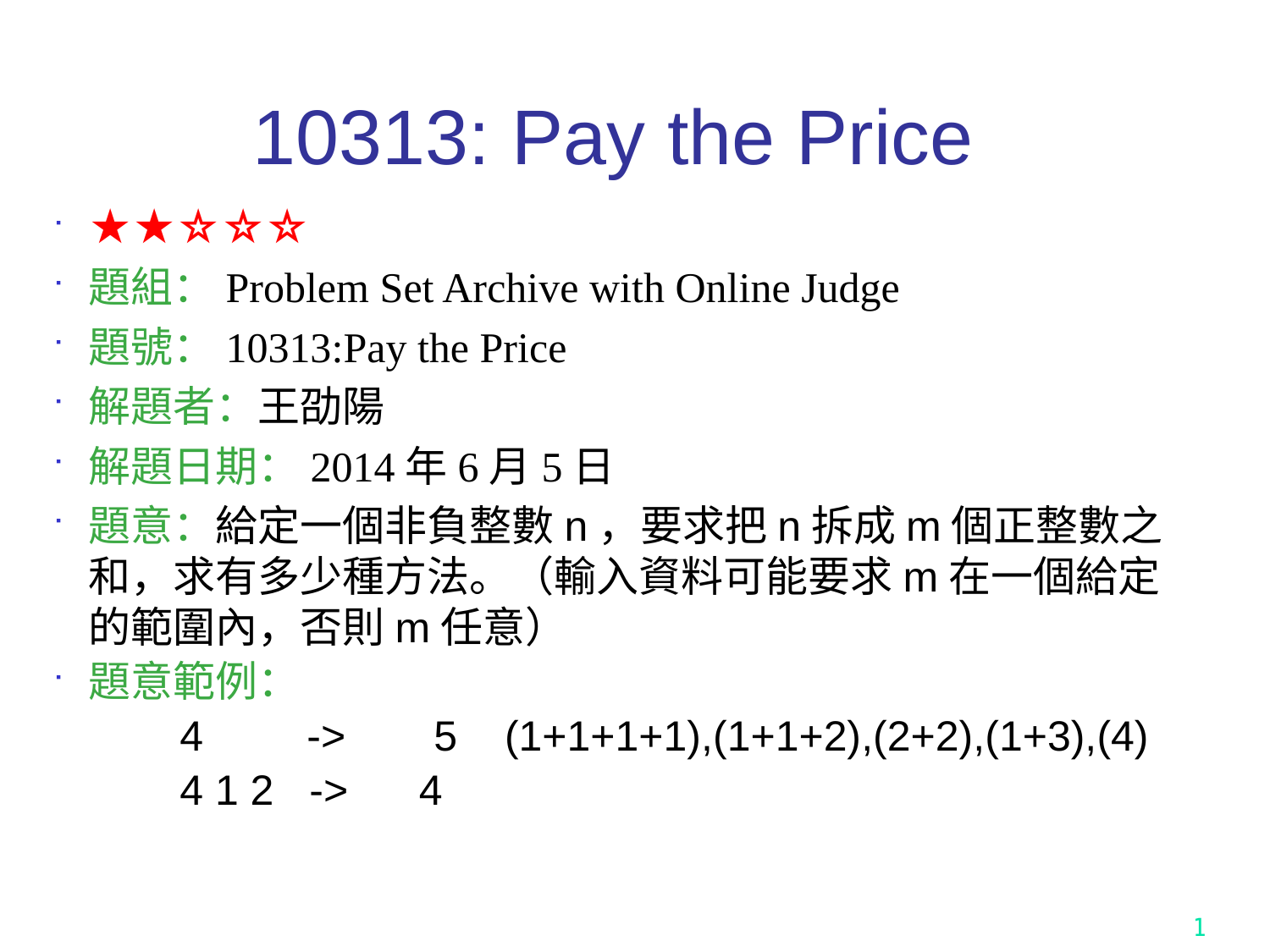

10313: Pay the Price
★★☆☆☆
題組：Problem Set Archive with Online Judge
題號：10313:Pay the Price
解題者：王劭陽
解題日期：2014年6月5日
題意：給定一個非負整數n，要求把n拆成m個正整數之和，求有多少種方法。（輸入資料可能要求m在一個給定的範圍內，否則m任意）
題意範例：
	4	->	5    (1+1+1+1),(1+1+2),(2+2),(1+3),(4)
	4 1 2   ->      4
1